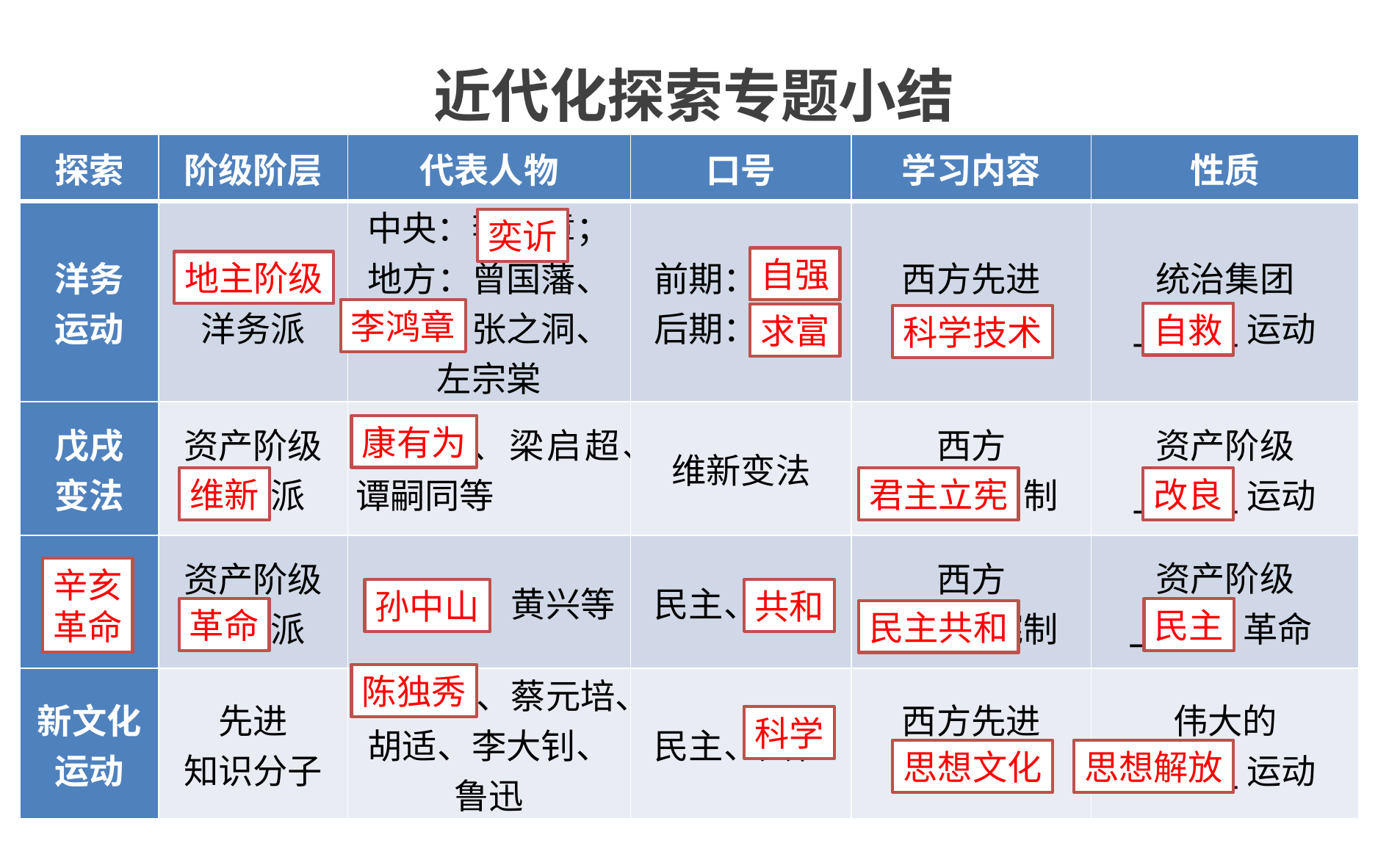

近代化探索专题小结
| 探索 | 阶级阶层 | 代表人物 | 口号 | 学习内容 | 性质 |
| --- | --- | --- | --- | --- | --- |
| 洋务 运动 | 农民阶级 洋务派 | 中央：李鸿章； 地方：曾国藩、奕䜣、张之洞、左宗棠 | 前期：求富 后期：自强 | 西方先进 思想文化 | 统治集团 \_\_\_\_\_运动 |
| 戊戌 变法 | 资产阶级 革命派 | \_\_\_\_\_、梁启超、谭嗣同等 | 维新变法 | 西方 民主共和制 | 资产阶级 \_\_\_\_\_运动 |
| 武昌 起义 | 资产阶级 维新派 | \_\_\_\_\_、黄兴等 | 民主、科学 | 西方 君主立宪制 | 资产阶级 \_\_\_\_\_革命 |
| 新文化 运动 | 先进 知识分子 | \_\_\_\_\_、蔡元培、胡适、李大钊、鲁迅 | 民主、共和 | 西方先进 科学技术 | 伟大的 \_\_\_\_\_运动 |
奕䜣
自强
地主阶级
李鸿章
自救
求富
科学技术
康有为
君主立宪
改良
维新
辛亥
革命
孙中山
共和
革命
民主
民主共和
陈独秀
科学
思想文化
思想解放